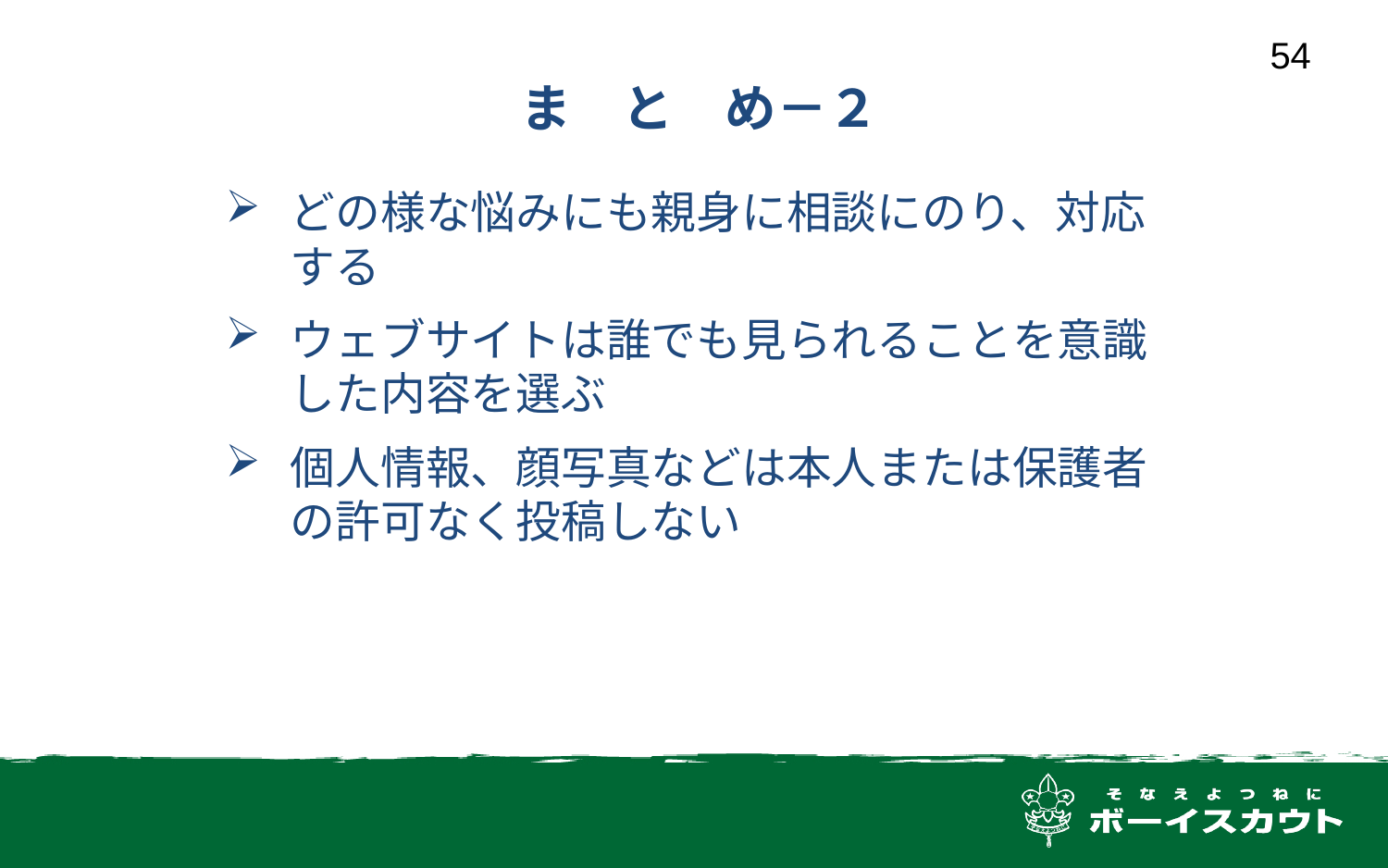

54
ま　と　め－２
どの様な悩みにも親身に相談にのり、対応する
ウェブサイトは誰でも見られることを意識した内容を選ぶ
個人情報、顔写真などは本人または保護者の許可なく投稿しない